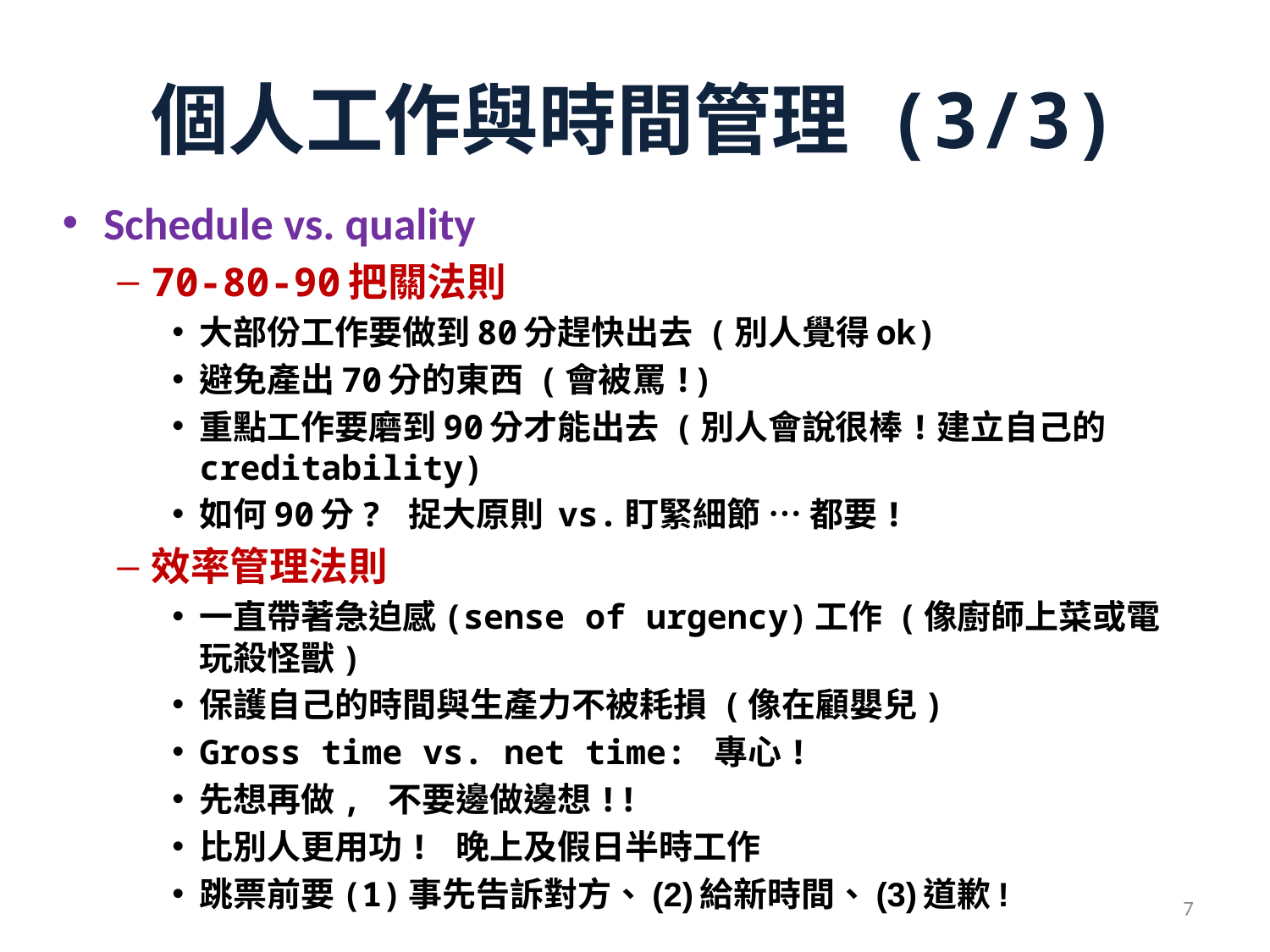

# 個人工作與時間管理 (3/3)
Schedule vs. quality
70-80-90把關法則
大部份工作要做到80分趕快出去 (別人覺得ok)
避免產出70分的東西 (會被罵!)
重點工作要磨到90分才能出去 (別人會說很棒!建立自己的creditability)
如何90分? 捉大原則 vs.盯緊細節 … 都要!
效率管理法則
一直帶著急迫感(sense of urgency)工作 (像廚師上菜或電玩殺怪獸)
保護自己的時間與生產力不被耗損 (像在顧嬰兒)
Gross time vs. net time: 專心!
先想再做, 不要邊做邊想!!
比別人更用功! 晚上及假日半時工作
跳票前要(1)事先告訴對方、(2)給新時間、(3)道歉!
7